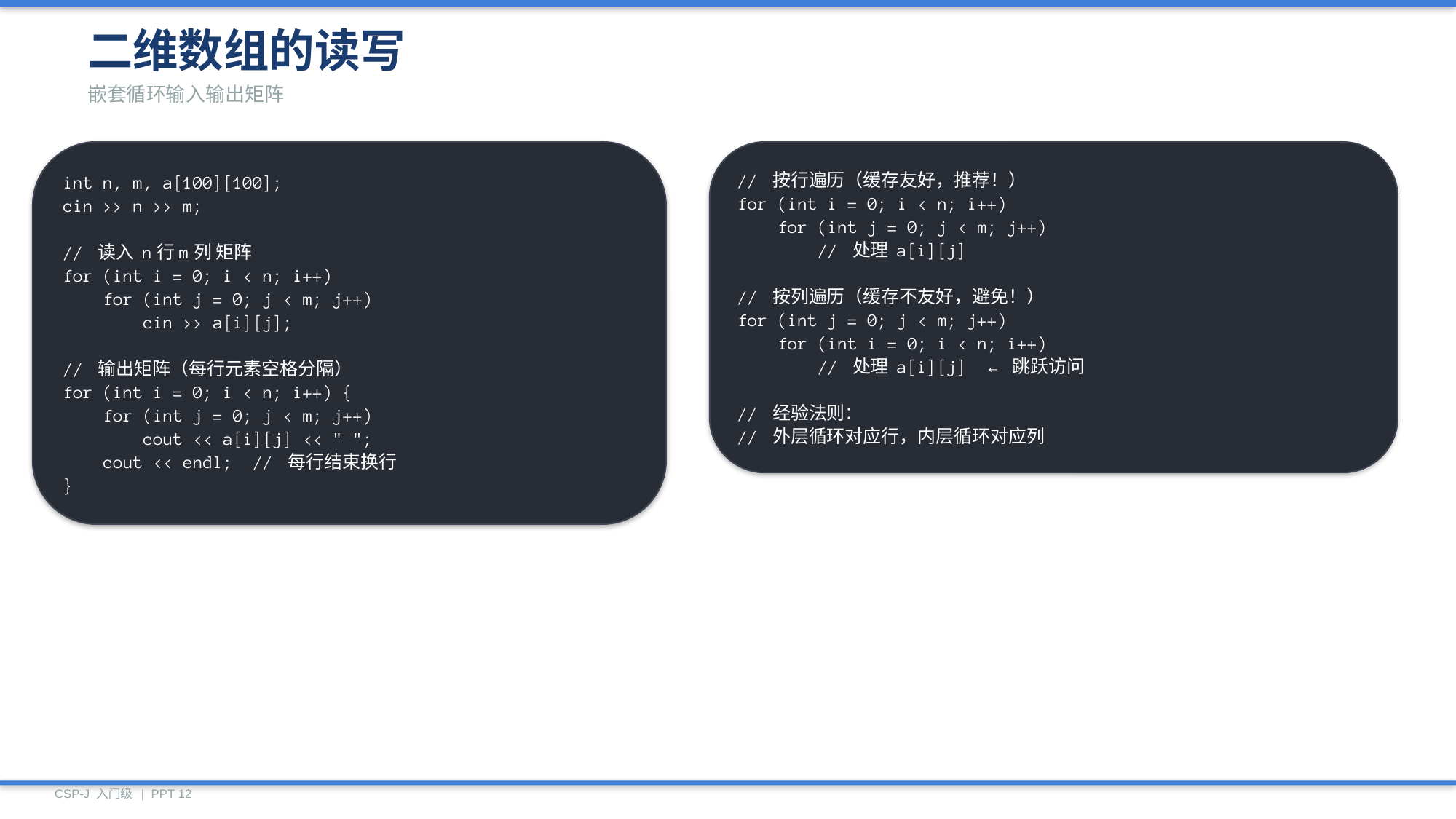

二维数组的读写
嵌套循环输入输出矩阵
int n, m, a[100][100];
cin >> n >> m;

// 读入 n行m列 矩阵
for (int i = 0; i < n; i++)
    for (int j = 0; j < m; j++)
        cin >> a[i][j];

// 输出矩阵（每行元素空格分隔）
for (int i = 0; i < n; i++) {
    for (int j = 0; j < m; j++)
        cout << a[i][j] << " ";
    cout << endl;  // 每行结束换行
}
// 按行遍历（缓存友好，推荐！）
for (int i = 0; i < n; i++)
    for (int j = 0; j < m; j++)
        // 处理 a[i][j]

// 按列遍历（缓存不友好，避免！）
for (int j = 0; j < m; j++)
    for (int i = 0; i < n; i++)
        // 处理 a[i][j]  ← 跳跃访问

// 经验法则：
// 外层循环对应行，内层循环对应列

CSP-J 入门级  |  PPT 12